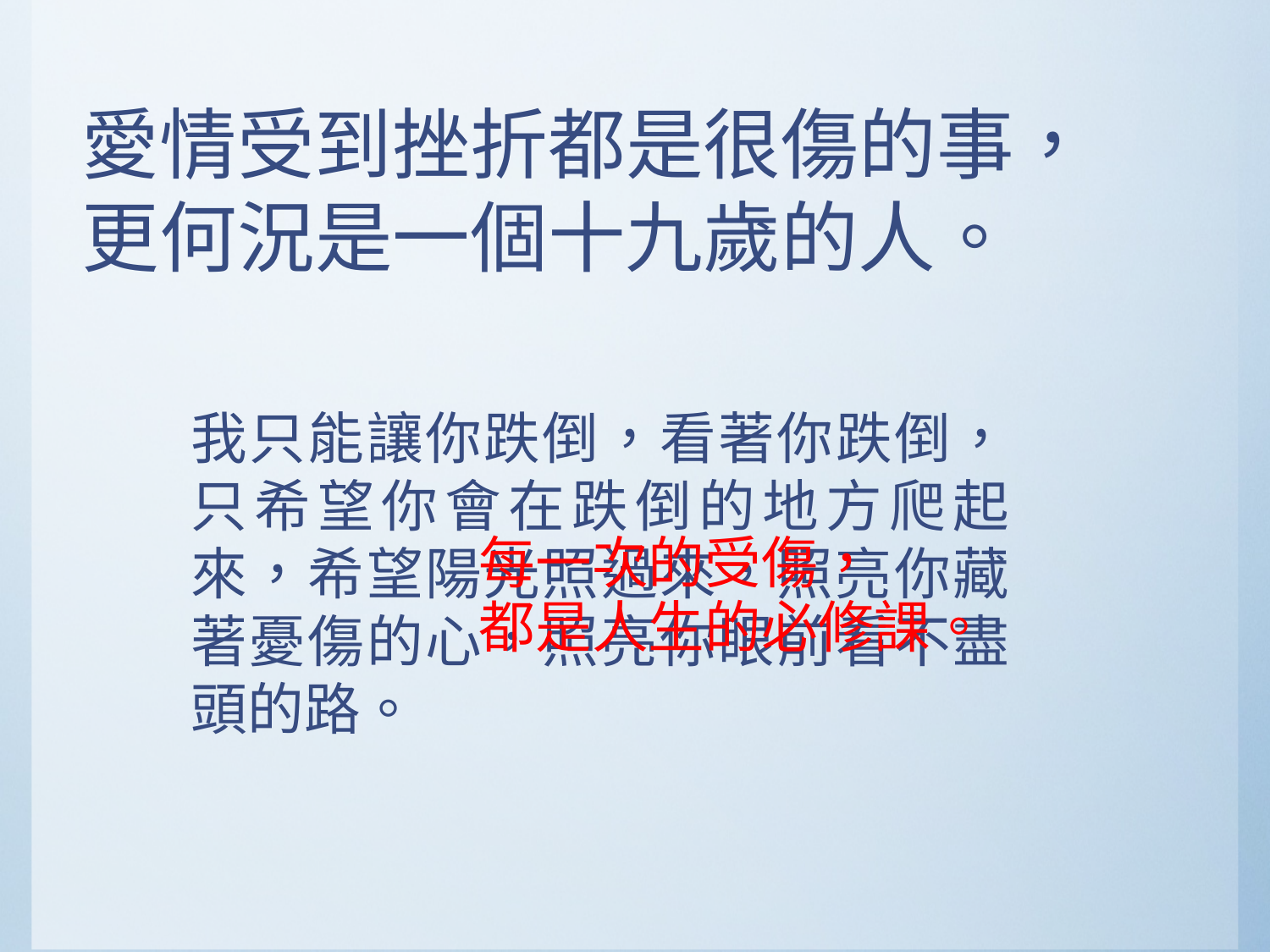

愛情受到挫折都是很傷的事，
更何況是一個十九歲的人。
我只能讓你跌倒，看著你跌倒，只希望你會在跌倒的地方爬起來，希望陽光照過來，照亮你藏著憂傷的心，照亮你眼前看不盡頭的路。
每一次的受傷，
都是人生的必修課。